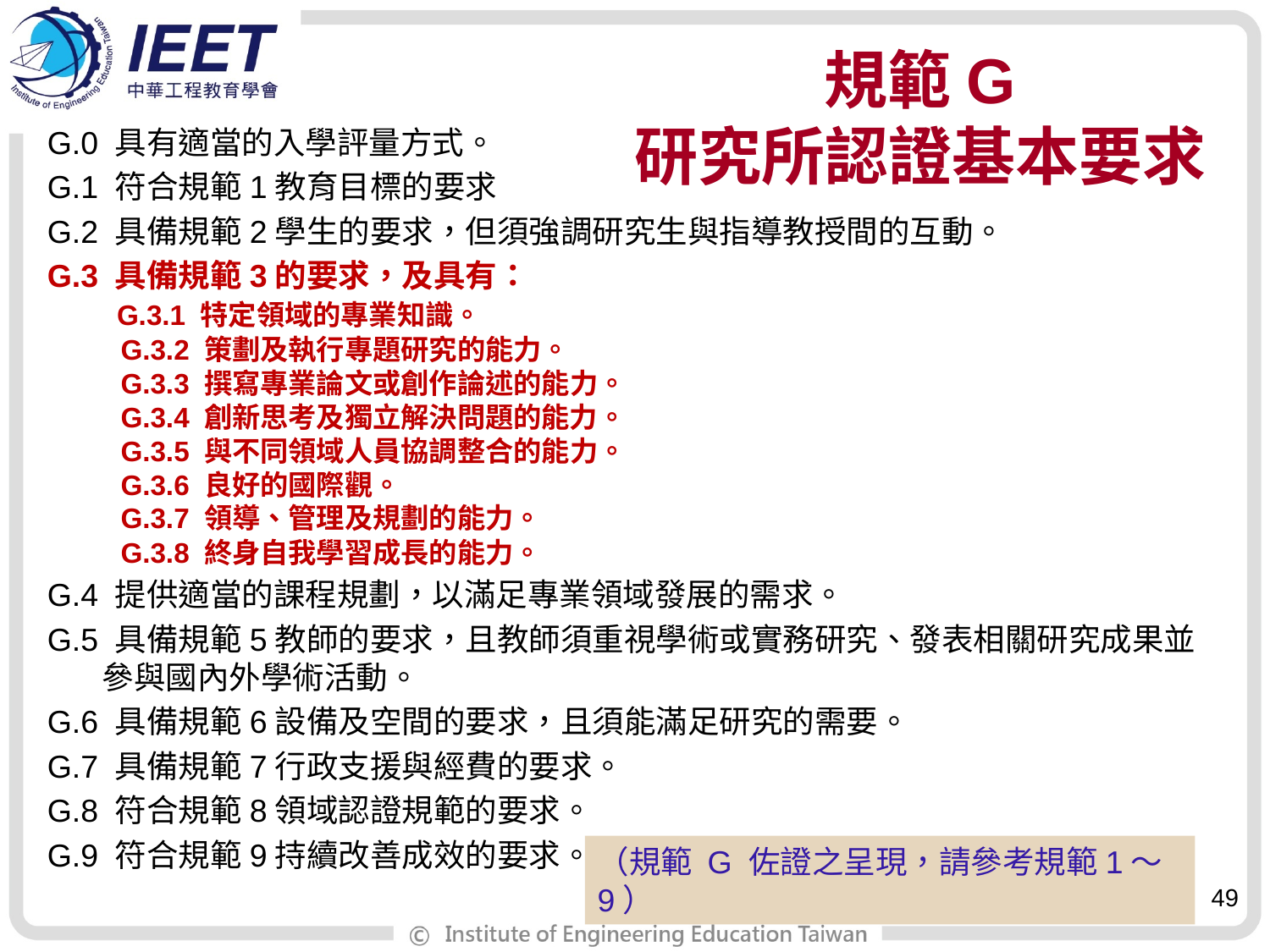

# 規範G 研究所認證基本要求
G.0 具有適當的入學評量方式。
G.1 符合規範1教育目標的要求
G.2 具備規範2學生的要求，但須強調研究生與指導教授間的互動。
G.3 具備規範3的要求，及具有：
  G.3.1 特定領域的專業知識。
   G.3.2 策劃及執行專題研究的能力。
   G.3.3 撰寫專業論文或創作論述的能力。
   G.3.4 創新思考及獨立解決問題的能力。
   G.3.5 與不同領域人員協調整合的能力。
   G.3.6 良好的國際觀。
   G.3.7 領導、管理及規劃的能力。
   G.3.8 終身自我學習成長的能力。
G.4 提供適當的課程規劃，以滿足專業領域發展的需求。
G.5 具備規範5教師的要求，且教師須重視學術或實務研究、發表相關研究成果並
 參與國內外學術活動。
G.6 具備規範6設備及空間的要求，且須能滿足研究的需要。
G.7 具備規範7行政支援與經費的要求。
G.8 符合規範8領域認證規範的要求。
G.9 符合規範9持續改善成效的要求。
（規範 G 佐證之呈現，請參考規範1～9）
49